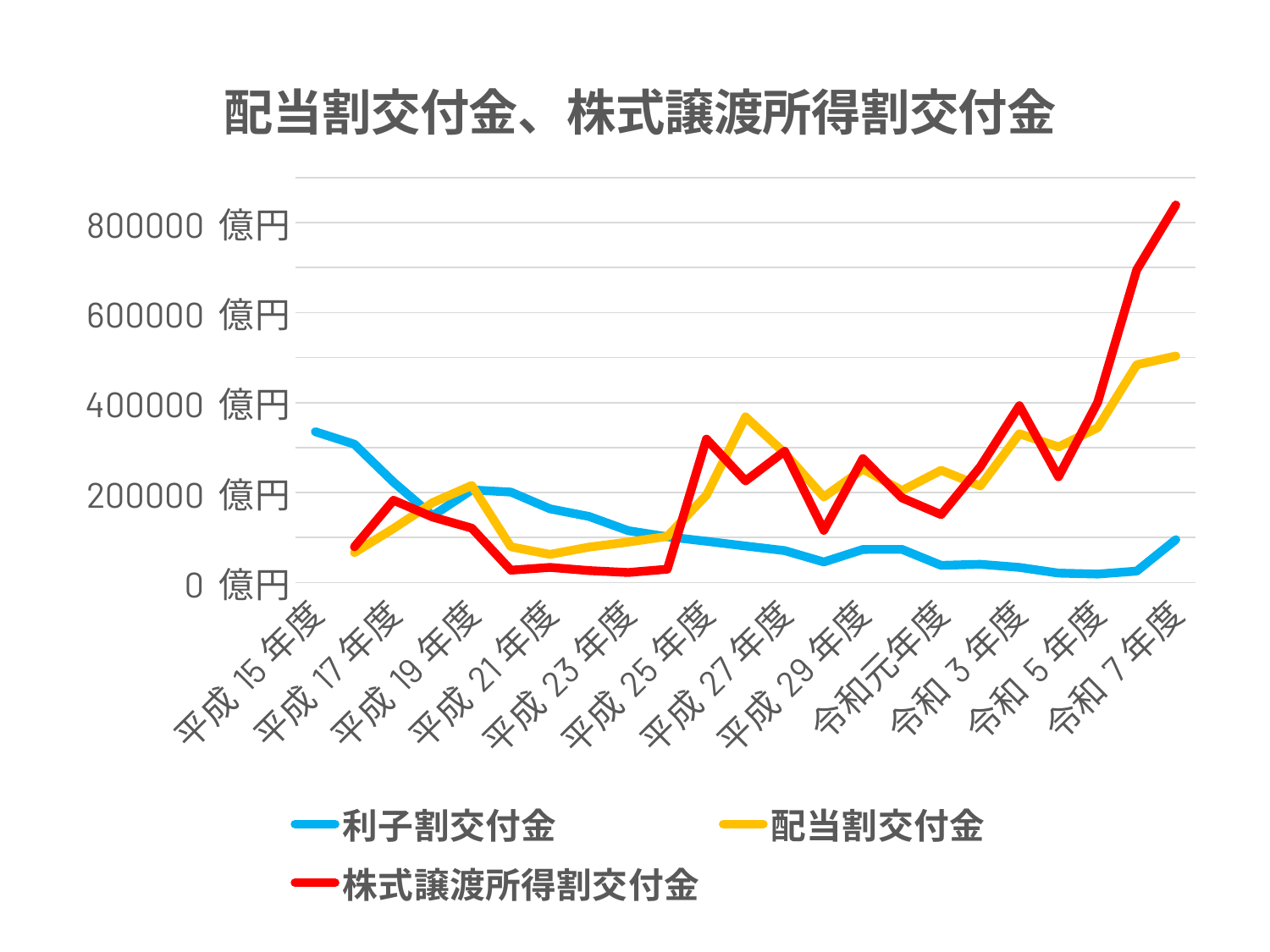

### Chart: 配当割交付金、株式譲渡所得割交付金

| Category | 利子割交付金 | 配当割交付金 | 株式譲渡所得割交付金 |
|---|---|---|---|
| 平成15年度 | 335249.0 | None | None |
| 平成16年度 | 307522.0 | 66509.0 | 79282.0 |
| 平成17年度 | 223126.0 | 119992.0 | 182919.0 |
| 平成18年度 | 148463.0 | 177571.0 | 145437.0 |
| 平成19年度 | 205845.0 | 215727.0 | 120952.0 |
| 平成20年度 | 200953.0 | 79342.0 | 27380.0 |
| 平成21年度 | 163746.0 | 62439.0 | 33570.0 |
| 平成22年度 | 146726.0 | 78858.0 | 26520.0 |
| 平成23年度 | 115237.0 | 89940.0 | 22281.0 |
| 平成24年度 | 101654.0 | 102477.0 | 29612.0 |
| 平成25年度 | 91718.0 | 194192.0 | 318952.0 |
| 平成26年度 | 81155.0 | 368402.0 | 225781.0 |
| 平成27年度 | 70958.0 | 287797.0 | 291901.0 |
| 平成28年度 | 45626.0 | 190068.0 | 115884.0 |
| 平成29年度 | 73454.0 | 252254.0 | 275496.0 |
| 平成30年度 | 73563.0 | 204397.0 | 187977.0 |
| 令和元年度 | 38109.0 | 249594.0 | 150924.0 |
| 令和2年度 | 40490.0 | 214559.0 | 257205.0 |
| 令和3年度 | 33616.0 | 330858.0 | 393186.0 |
| 令和4年度 | 20888.0 | 301456.0 | 234971.0 |
| 令和5年度 | 18799.0 | 344106.0 | 400530.0 |
| 令和6年度 | 25420.0 | 484065.0 | 695195.0 |
| 令和7年度 | 95350.0 | 503528.0 | 839285.0 |